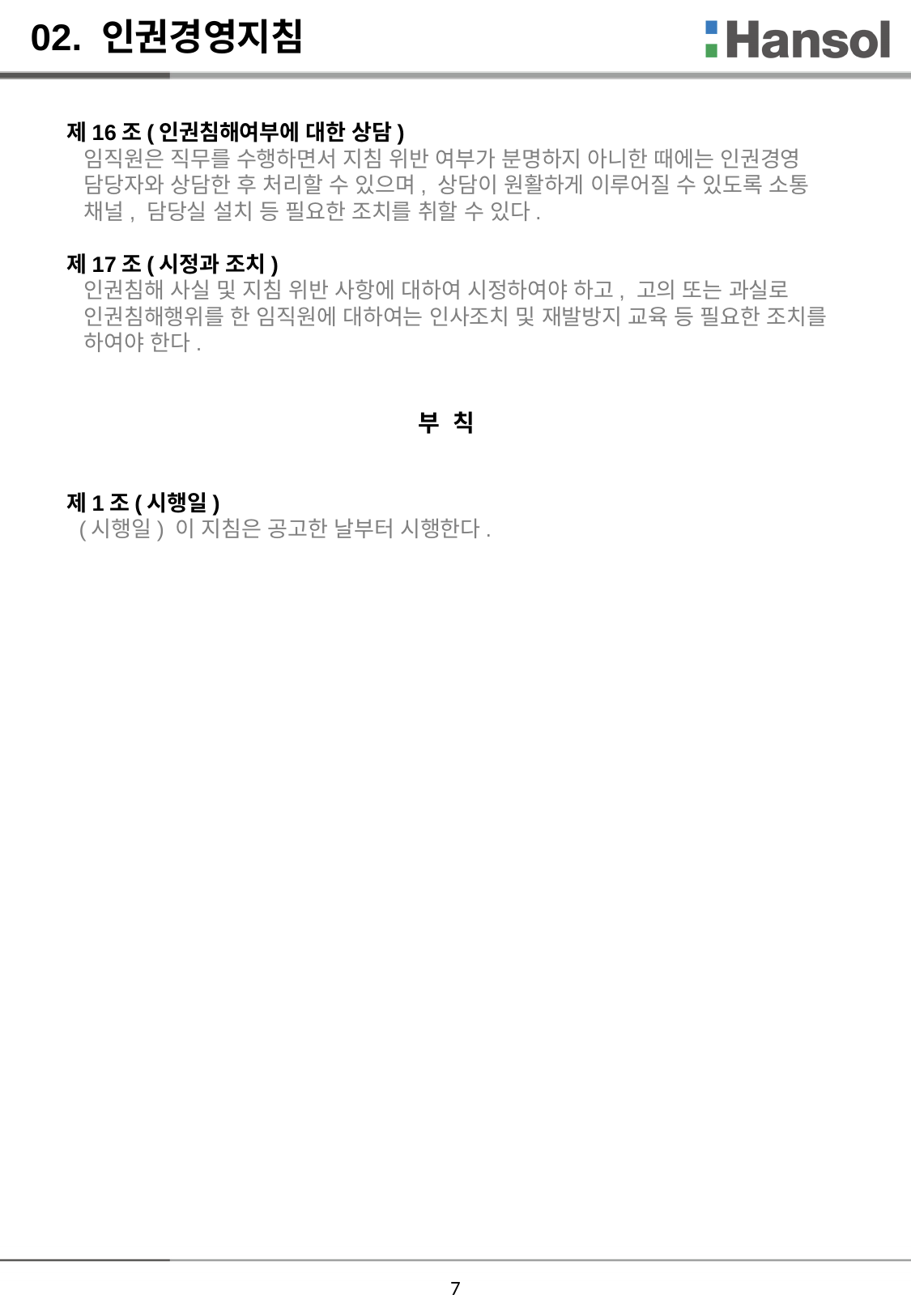

02. 인권경영지침
제16조(인권침해여부에 대한 상담)
  임직원은 직무를 수행하면서 지침 위반 여부가 분명하지 아니한 때에는 인권경영
  담당자와 상담한 후 처리할 수 있으며, 상담이 원활하게 이루어질 수 있도록 소통
  채널, 담당실 설치 등 필요한 조치를 취할 수 있다.

제17조(시정과 조치)
  인권침해 사실 및 지침 위반 사항에 대하여 시정하여야 하고, 고의 또는 과실로
  인권침해행위를 한 임직원에 대하여는 인사조치 및 재발방지 교육 등 필요한 조치를
  하여야 한다.

부  칙

제1조(시행일)
  (시행일) 이 지침은 공고한 날부터 시행한다.
7